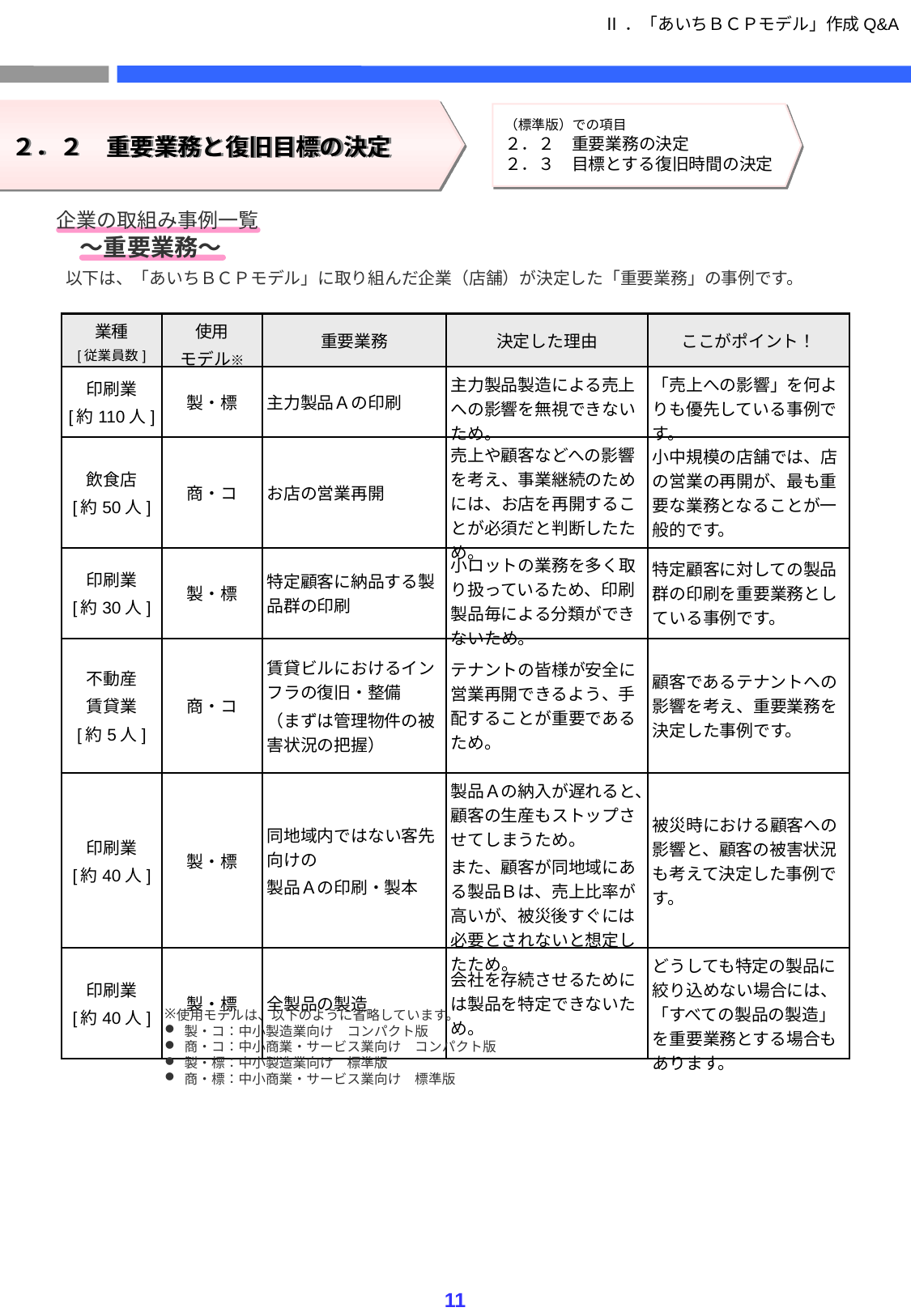

Ⅱ．「あいちＢＣＰモデル」作成Q&A

（標準版）での項目
２．２　重要業務の決定
２．３　目標とする復旧時間の決定
２．２　重要業務と復旧目標の決定
企業の取組み事例一覧
　～重要業務～

以下は、「あいちＢＣＰモデル」に取り組んだ企業（店舗）が決定した「重要業務」の事例です。
| 業種 [従業員数] | 使用 モデル※ | 重要業務 | 決定した理由 | ここがポイント！ |
| --- | --- | --- | --- | --- |
| 印刷業 [約110人] | 製・標 | 主力製品Ａの印刷 | 主力製品製造による売上への影響を無視できないため。 | 「売上への影響」を何よりも優先している事例です。 |
| 飲食店 [約50人] | 商・コ | お店の営業再開 | 売上や顧客などへの影響を考え、事業継続のためには、お店を再開することが必須だと判断したため。 | 小中規模の店舗では、店の営業の再開が、最も重要な業務となることが一般的です。 |
| 印刷業 [約30人] | 製・標 | 特定顧客に納品する製品群の印刷 | 小ロットの業務を多く取り扱っているため、印刷製品毎による分類ができないため。 | 特定顧客に対しての製品群の印刷を重要業務としている事例です。 |
| 不動産 賃貸業 [約5人] | 商・コ | 賃貸ビルにおけるインフラの復旧・整備 （まずは管理物件の被害状況の把握） | テナントの皆様が安全に営業再開できるよう、手配することが重要であるため。 | 顧客であるテナントへの影響を考え、重要業務を決定した事例です。 |
| 印刷業 [約40人] | 製・標 | 同地域内ではない客先向けの 製品Ａの印刷・製本 | 製品Ａの納入が遅れると、顧客の生産もストップさせてしまうため。 また、顧客が同地域にある製品Ｂは、売上比率が高いが、被災後すぐには必要とされないと想定したため。 | 被災時における顧客への影響と、顧客の被害状況も考えて決定した事例です。 |
| 印刷業 [約40人] | 製・標 | 全製品の製造 | 会社を存続させるためには製品を特定できないため。 | どうしても特定の製品に絞り込めない場合には、「すべての製品の製造」を重要業務とする場合もあります。 |
使用モデルは、以下のように省略しています。
 製・コ：中小製造業向け　コンパクト版
 商・コ：中小商業・サービス業向け　コンパクト版
 製・標：中小製造業向け　標準版
 商・標：中小商業・サービス業向け　標準版
11